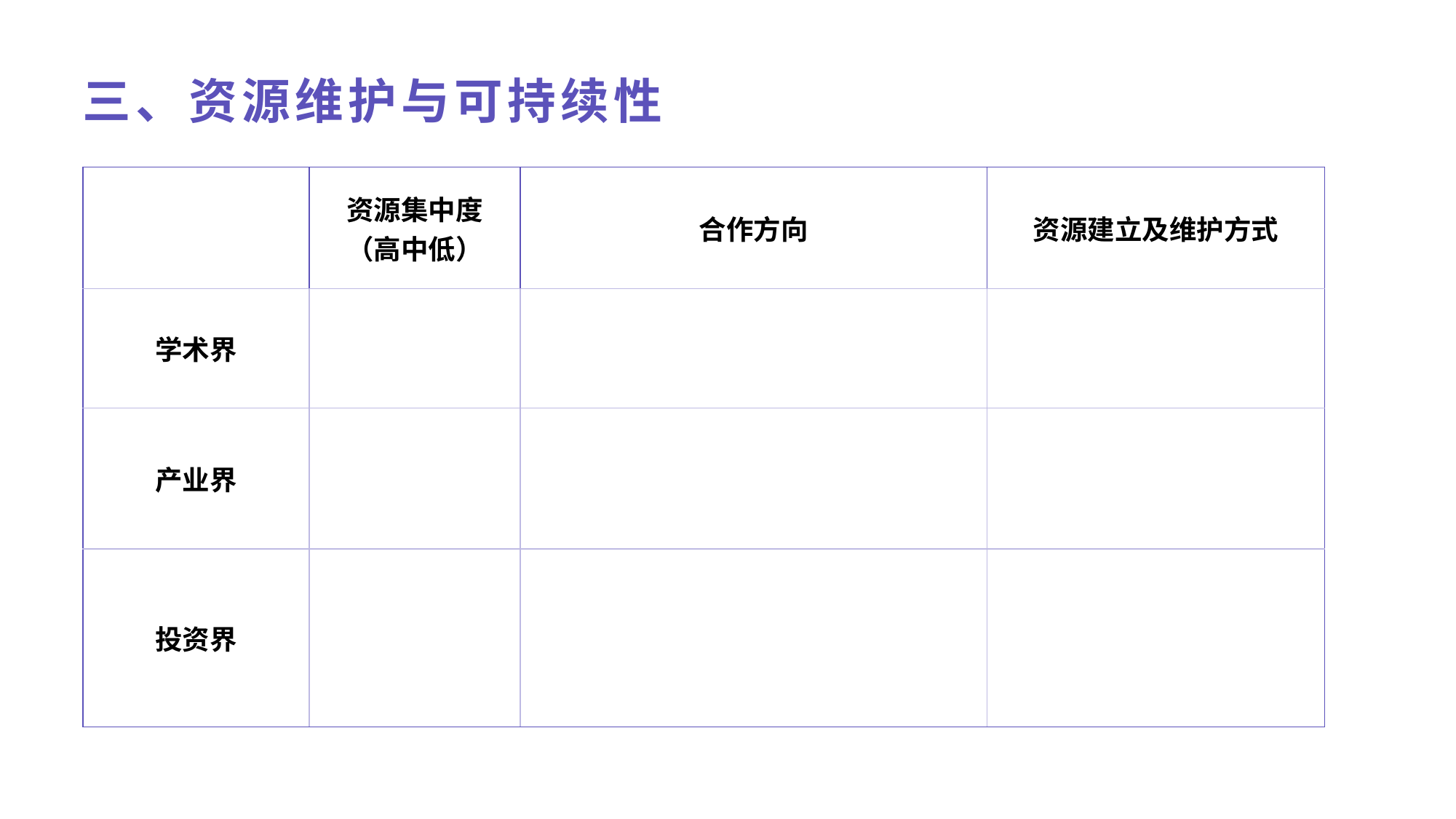

# 三、资源维护与可持续性
|  | 资源集中度（高中低） | 合作方向 | 资源建立及维护方式 |
| --- | --- | --- | --- |
| 学术界 |  |  |  |
| 产业界 |  |  |  |
| 投资界 |  |  |  |